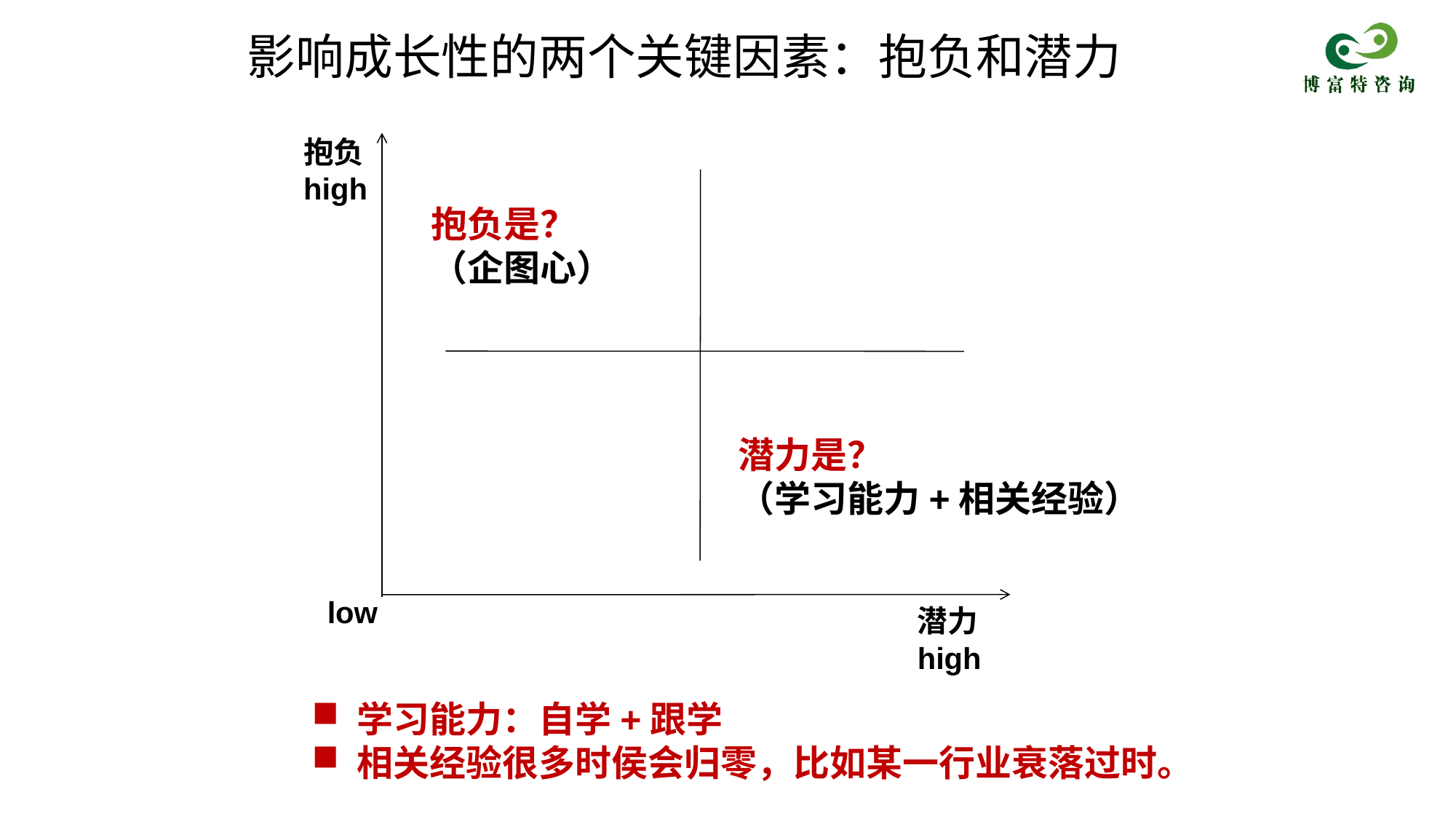

# 影响成长性的两个关键因素：抱负和潜力
抱负high
抱负是？
（企图心）
潜力是？
（学习能力+相关经验）
low
潜力high
 学习能力：自学+跟学
 相关经验很多时侯会归零，比如某一行业衰落过时。